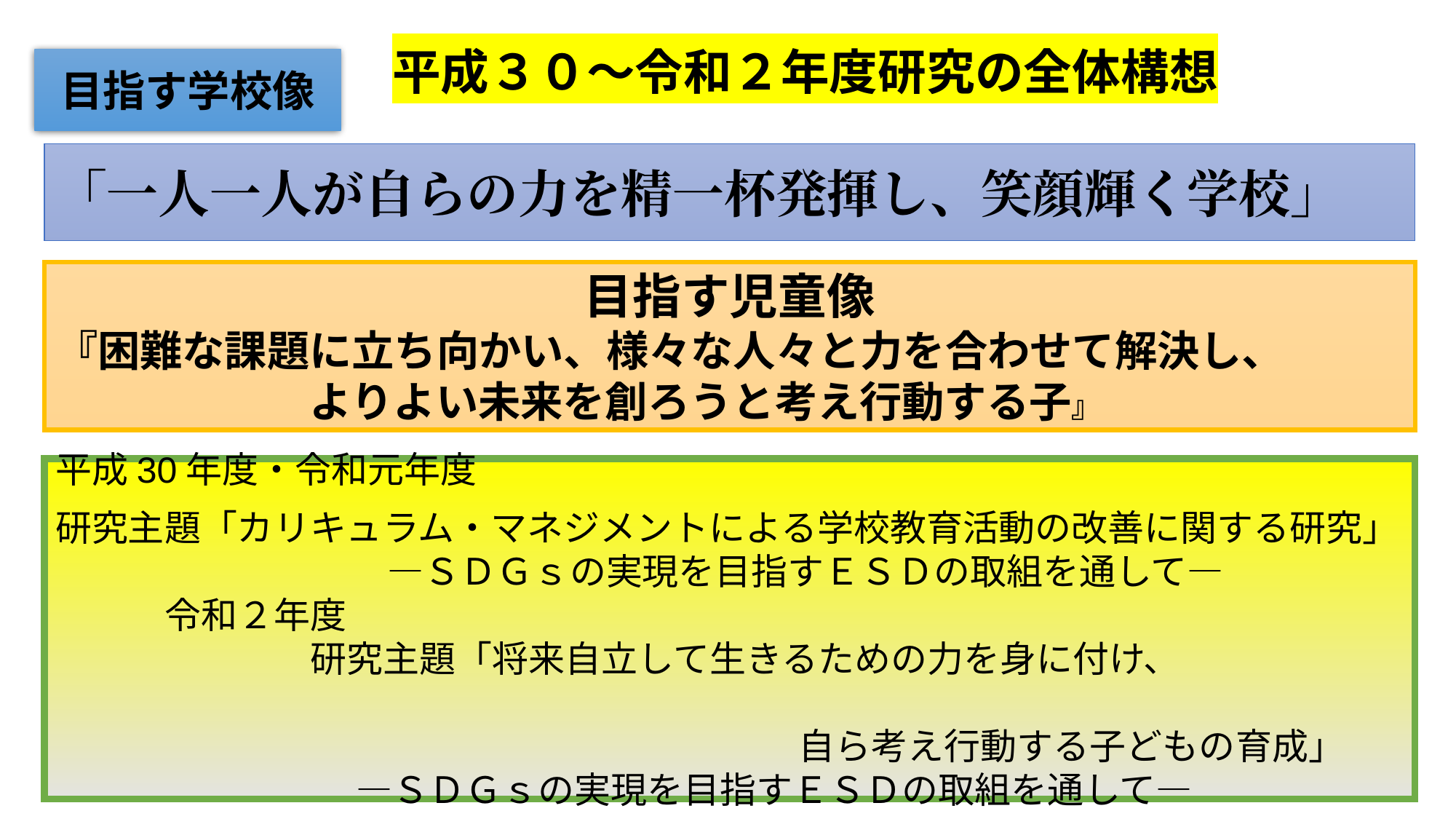

平成３０～令和２年度研究の全体構想
目指す学校像

「一人一人が自らの力を精一杯発揮し、笑顔輝く学校」

目指す児童像
『困難な課題に立ち向かい、様々な人々と力を合わせて解決し、
　　　　　　よりよい未来を創ろうと考え行動する子』
平成30年度・令和元年度

研究主題「カリキュラム・マネジメントによる学校教育活動の改善に関する研究」
　　　　　     ―ＳＤＧｓの実現を目指すＥＳＤの取組を通して―
令和２年度
　　　　研究主題「将来自立して生きるための力を身に付け、
　　　　　　　　　　                                 自ら考え行動する子どもの育成」
      　　　   ―ＳＤＧｓの実現を目指すＥＳＤの取組を通して―
32